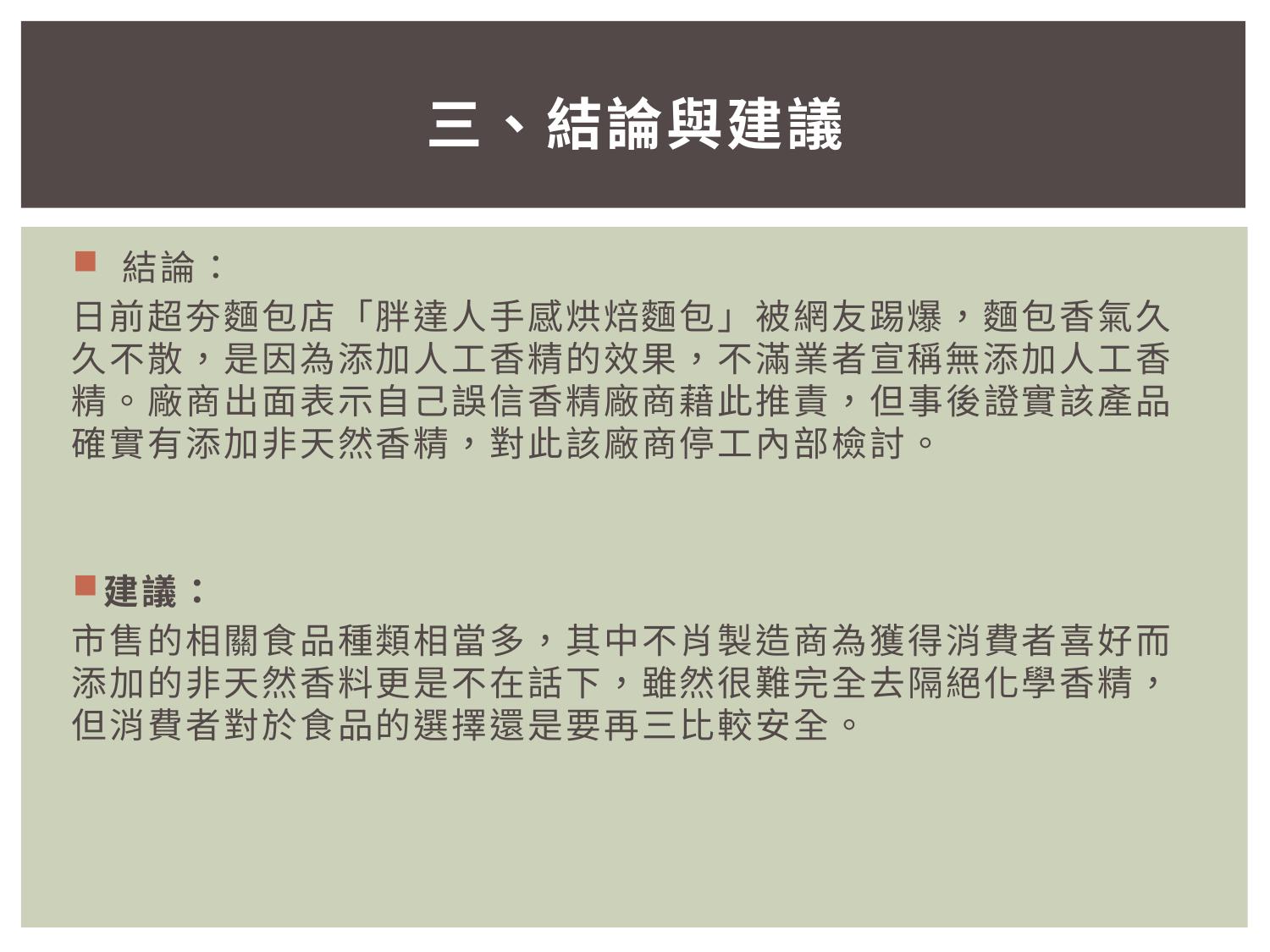

# 三、結論與建議
 結論：
日前超夯麵包店「胖達人手感烘焙麵包」被網友踢爆，麵包香氣久久不散，是因為添加人工香精的效果，不滿業者宣稱無添加人工香精。廠商出面表示自己誤信香精廠商藉此推責，但事後證實該產品確實有添加非天然香精，對此該廠商停工內部檢討。

建議：
市售的相關食品種類相當多，其中不肖製造商為獲得消費者喜好而添加的非天然香料更是不在話下，雖然很難完全去隔絕化學香精，但消費者對於食品的選擇還是要再三比較安全。